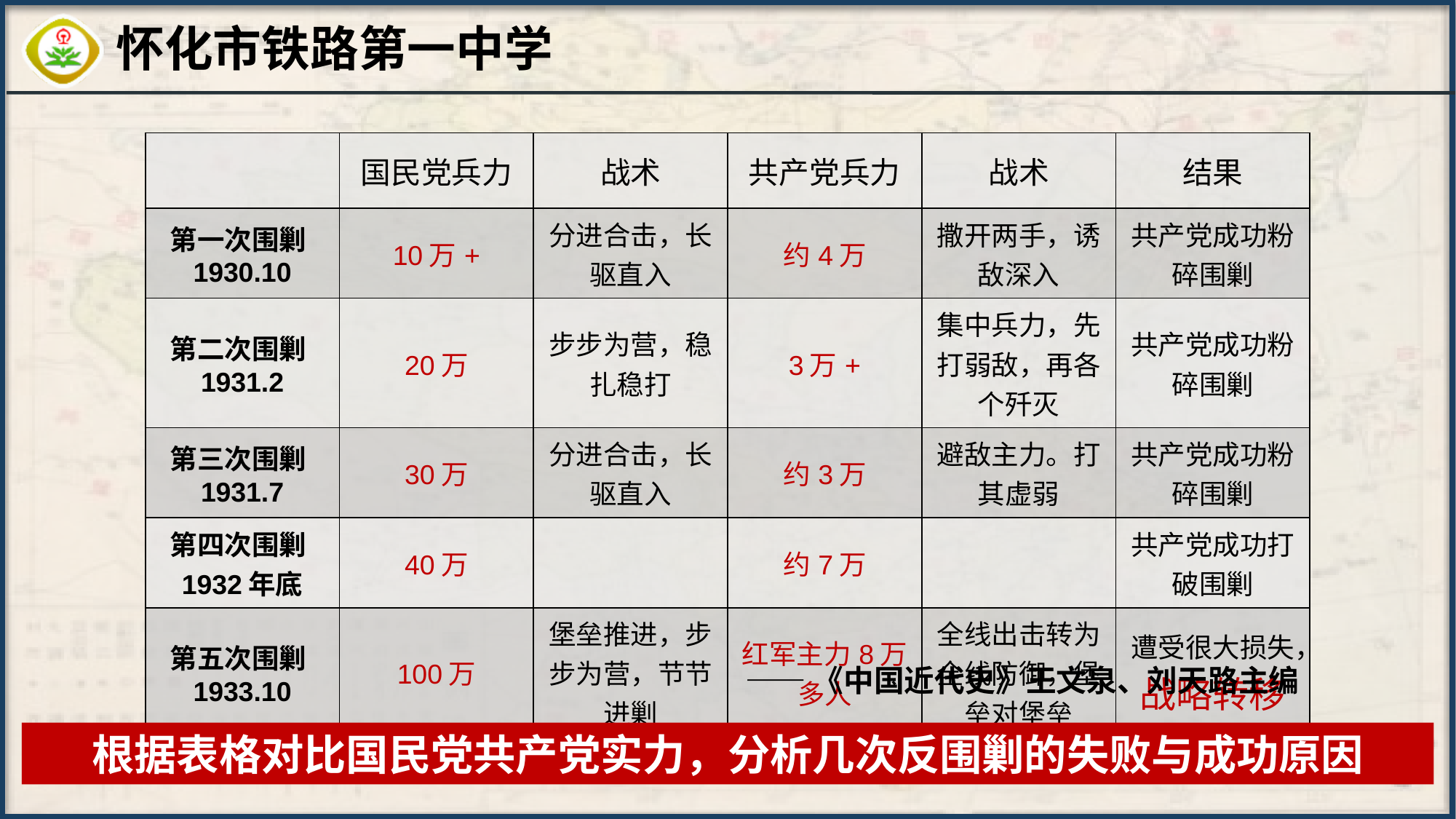

|  | 国民党兵力 | 战术 | 共产党兵力 | 战术 | 结果 |
| --- | --- | --- | --- | --- | --- |
| 第一次围剿1930.10 | 10万+ | 分进合击，长驱直入 | 约4万 | 撒开两手，诱敌深入 | 共产党成功粉碎围剿 |
| 第二次围剿1931.2 | 20万 | 步步为营，稳扎稳打 | 3万+ | 集中兵力，先打弱敌，再各个歼灭 | 共产党成功粉碎围剿 |
| 第三次围剿1931.7 | 30万 | 分进合击，长驱直入 | 约3万 | 避敌主力。打其虚弱 | 共产党成功粉碎围剿 |
| 第四次围剿1932年底 | 40万 |  | 约7万 |  | 共产党成功打破围剿 |
| 第五次围剿1933.10 | 100万 | 堡垒推进，步步为营，节节进剿 | 红军主力8万多人 | 全线出击转为全线防御，堡垒对堡垒 | 遭受很大损失，战略转移 |
——《中国近代史》王文泉、刘天路主编
根据表格对比国民党共产党实力，分析几次反围剿的失败与成功原因